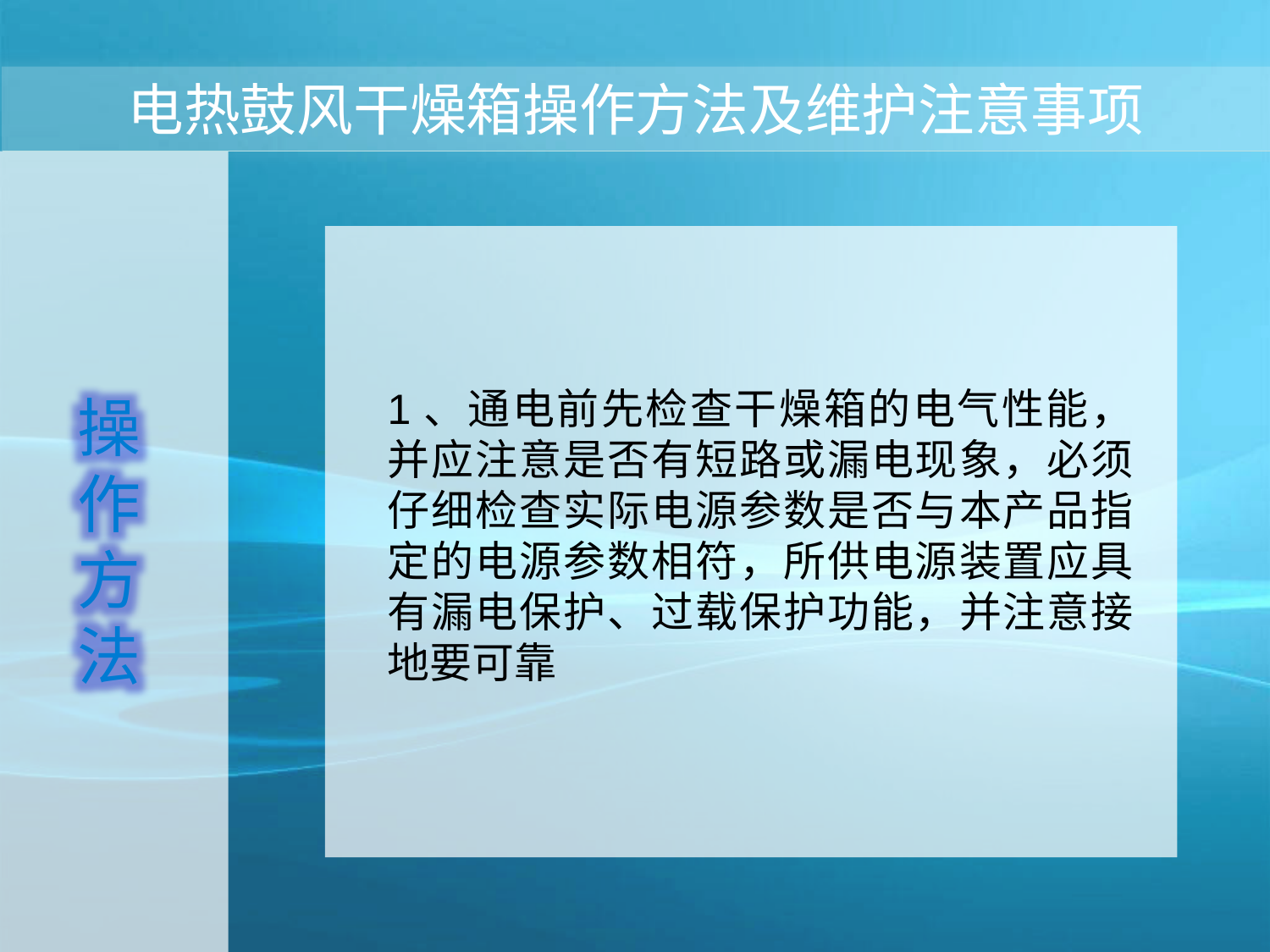

# 电热鼓风干燥箱操作方法及维护注意事项

1、通电前先检查干燥箱的电气性能，并应注意是否有短路或漏电现象，必须仔细检查实际电源参数是否与本产品指定的电源参数相符，所供电源装置应具有漏电保护、过载保护功能，并注意接地要可靠
操作方法